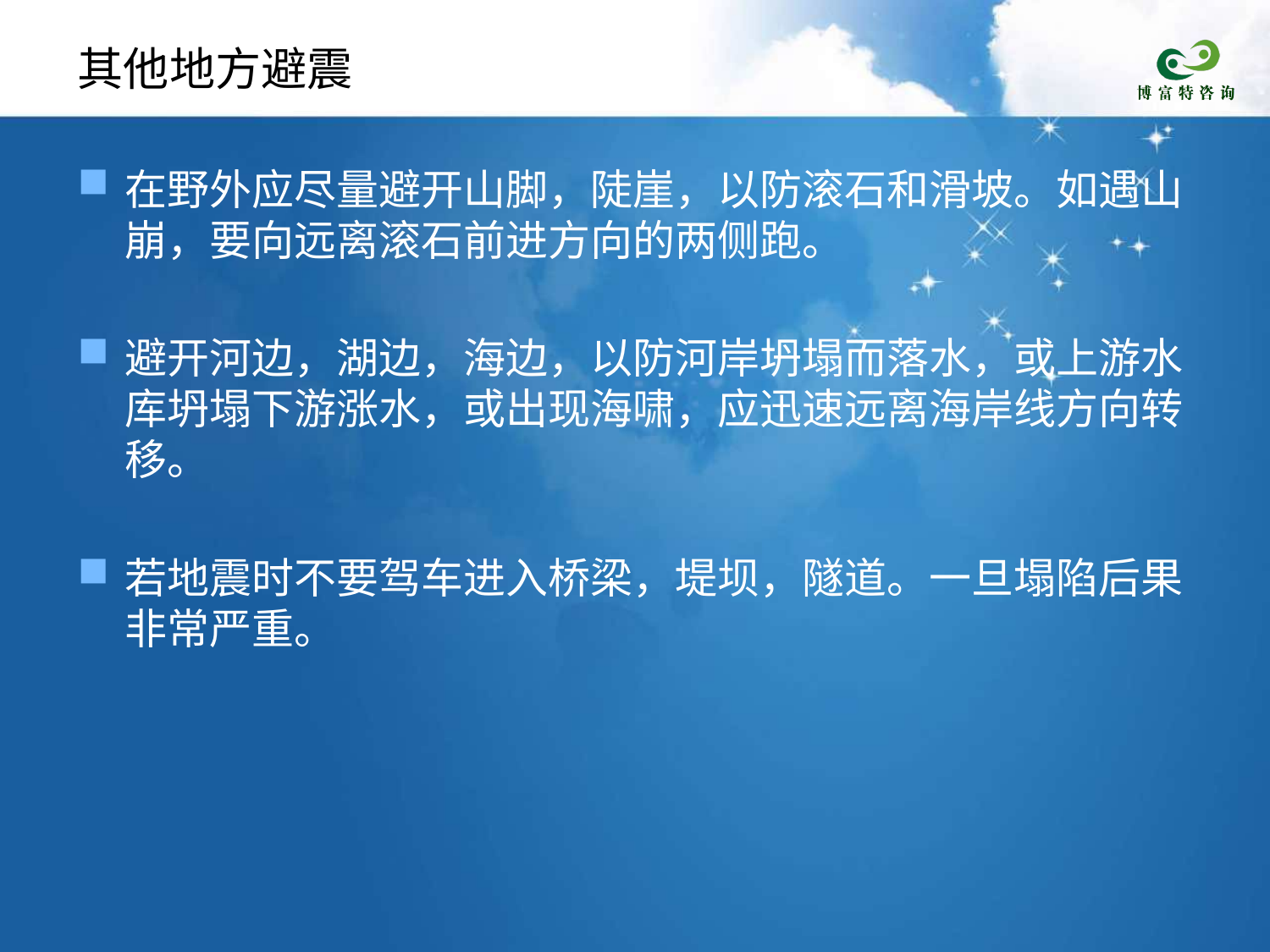

# 其他地方避震
在野外应尽量避开山脚，陡崖，以防滚石和滑坡。如遇山崩，要向远离滚石前进方向的两侧跑。

避开河边，湖边，海边，以防河岸坍塌而落水，或上游水库坍塌下游涨水，或出现海啸，应迅速远离海岸线方向转移。

若地震时不要驾车进入桥梁，堤坝，隧道。一旦塌陷后果非常严重。